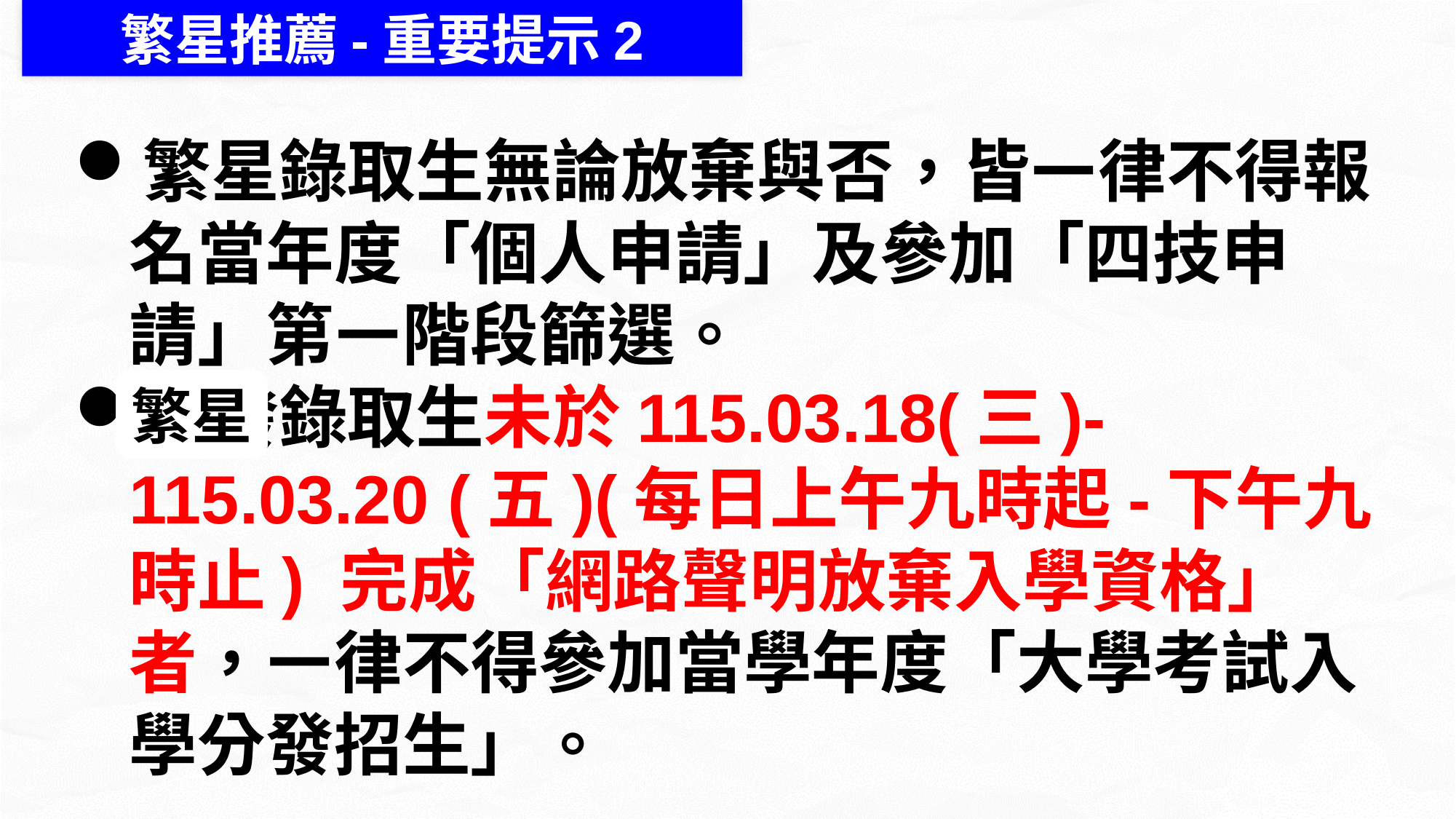

繁星推薦-重要提示2
繁星錄取生無論放棄與否，皆㇐律不得報名當年度「個人申請」及參加「四技申請」第㇐階段篩選。
分發錄取生未於115.03.18(三)-115.03.20 (五)(每日上午九時起-下午九時止) 完成「網路聲明放棄入學資格」者，㇐律不得參加當學年度「大學考試入學分發招生」。
繁星